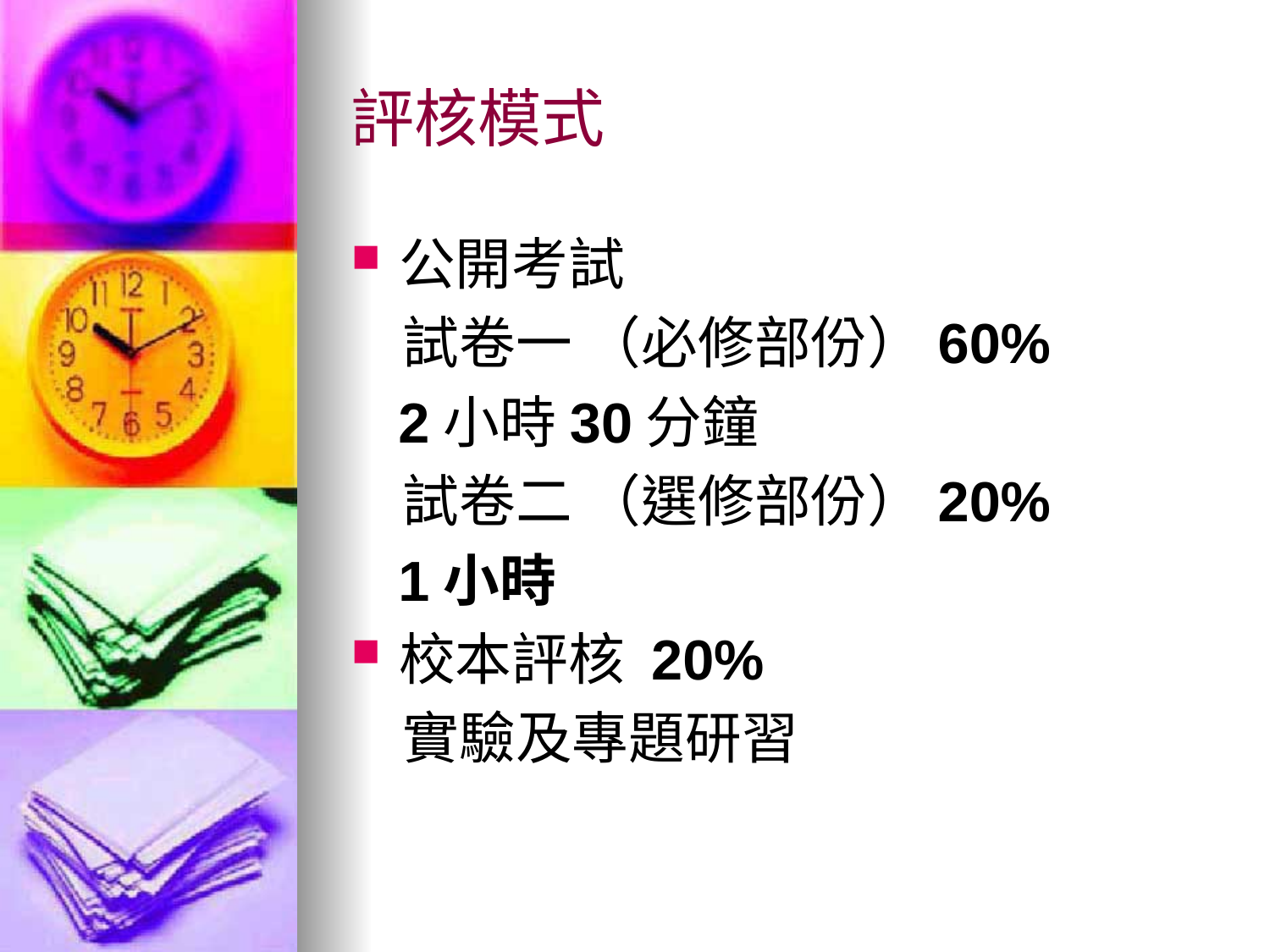

# 評核模式
公開考試
   試卷一 （必修部份）60%
   2小時30分鐘
   試卷二 （選修部份）20%
   1小時
校本評核 20%
   實驗及專題研習